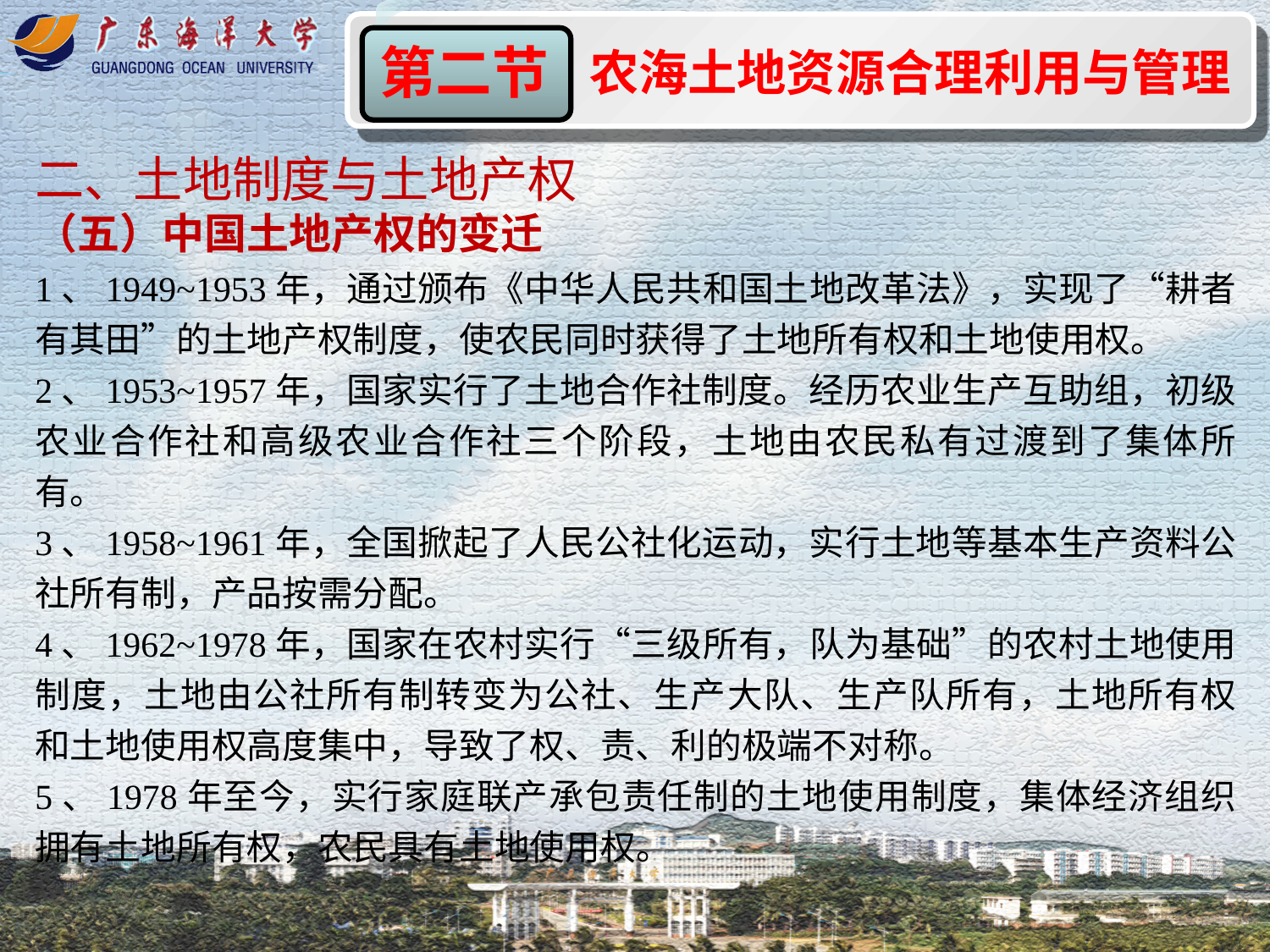

农海土地资源合理利用与管理

第二节
二、土地制度与土地产权
（五）中国土地产权的变迁
1、1949~1953年，通过颁布《中华人民共和国土地改革法》，实现了“耕者有其田”的土地产权制度，使农民同时获得了土地所有权和土地使用权。
2、1953~1957年，国家实行了土地合作社制度。经历农业生产互助组，初级农业合作社和高级农业合作社三个阶段，土地由农民私有过渡到了集体所有。
3、1958~1961年，全国掀起了人民公社化运动，实行土地等基本生产资料公社所有制，产品按需分配。
4、1962~1978年，国家在农村实行“三级所有，队为基础”的农村土地使用制度，土地由公社所有制转变为公社、生产大队、生产队所有，土地所有权和土地使用权高度集中，导致了权、责、利的极端不对称。
5、1978年至今，实行家庭联产承包责任制的土地使用制度，集体经济组织拥有土地所有权，农民具有土地使用权。